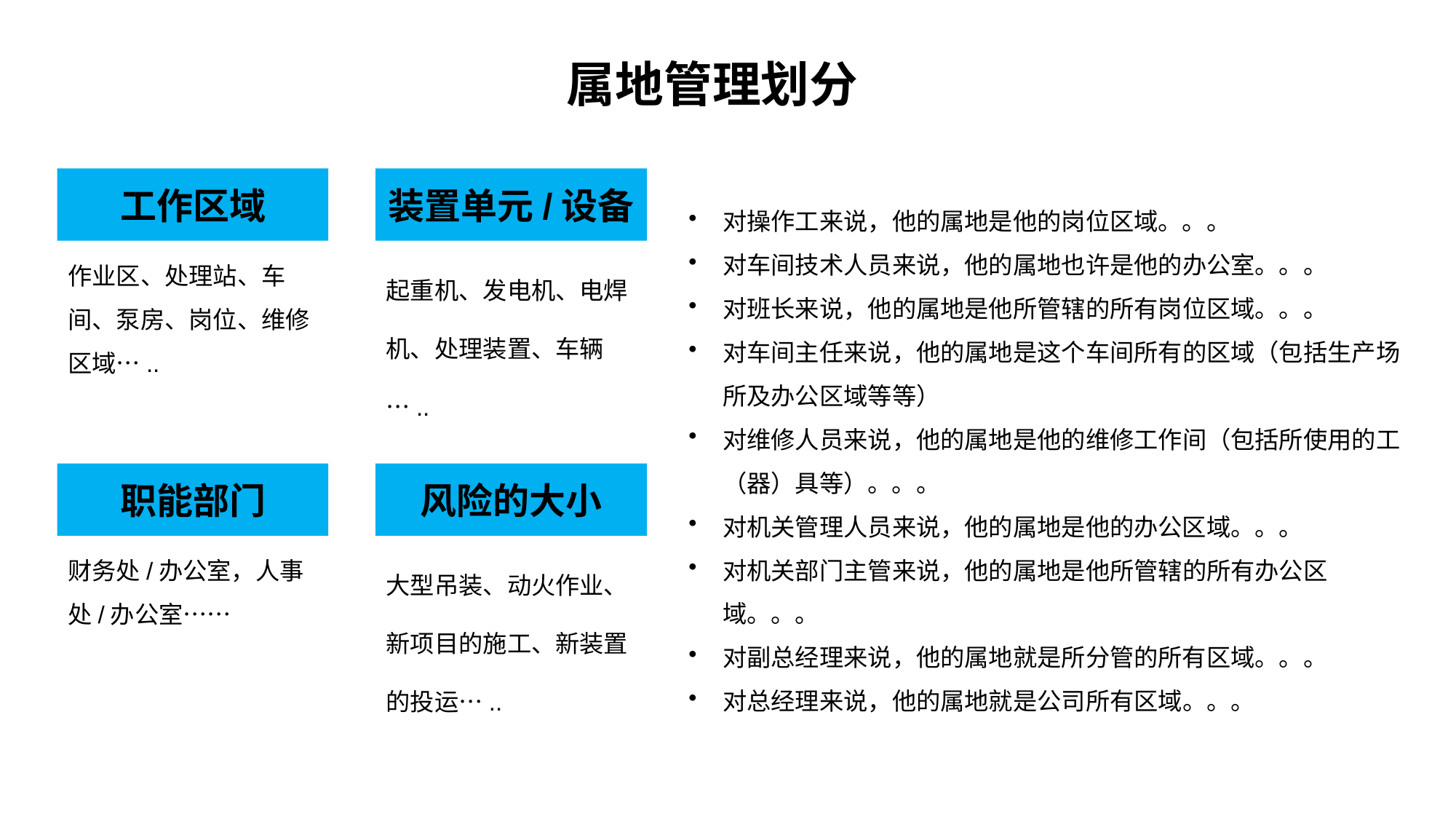

属地管理划分

对操作工来说，他的属地是他的岗位区域。。。
对车间技术人员来说，他的属地也许是他的办公室。。。
对班长来说，他的属地是他所管辖的所有岗位区域。。。
对车间主任来说，他的属地是这个车间所有的区域（包括生产场所及办公区域等等）
对维修人员来说，他的属地是他的维修工作间（包括所使用的工（器）具等）。。。
对机关管理人员来说，他的属地是他的办公区域。。。
对机关部门主管来说，他的属地是他所管辖的所有办公区域。。。
对副总经理来说，他的属地就是所分管的所有区域。。。
对总经理来说，他的属地就是公司所有区域。。。
工作区域
装置单元/设备
作业区、处理站、车间、泵房、岗位、维修区域…..
起重机、发电机、电焊机、处理装置、车辆…..
职能部门
风险的大小
财务处/办公室，人事处/办公室……
大型吊装、动火作业、新项目的施工、新装置的投运…..